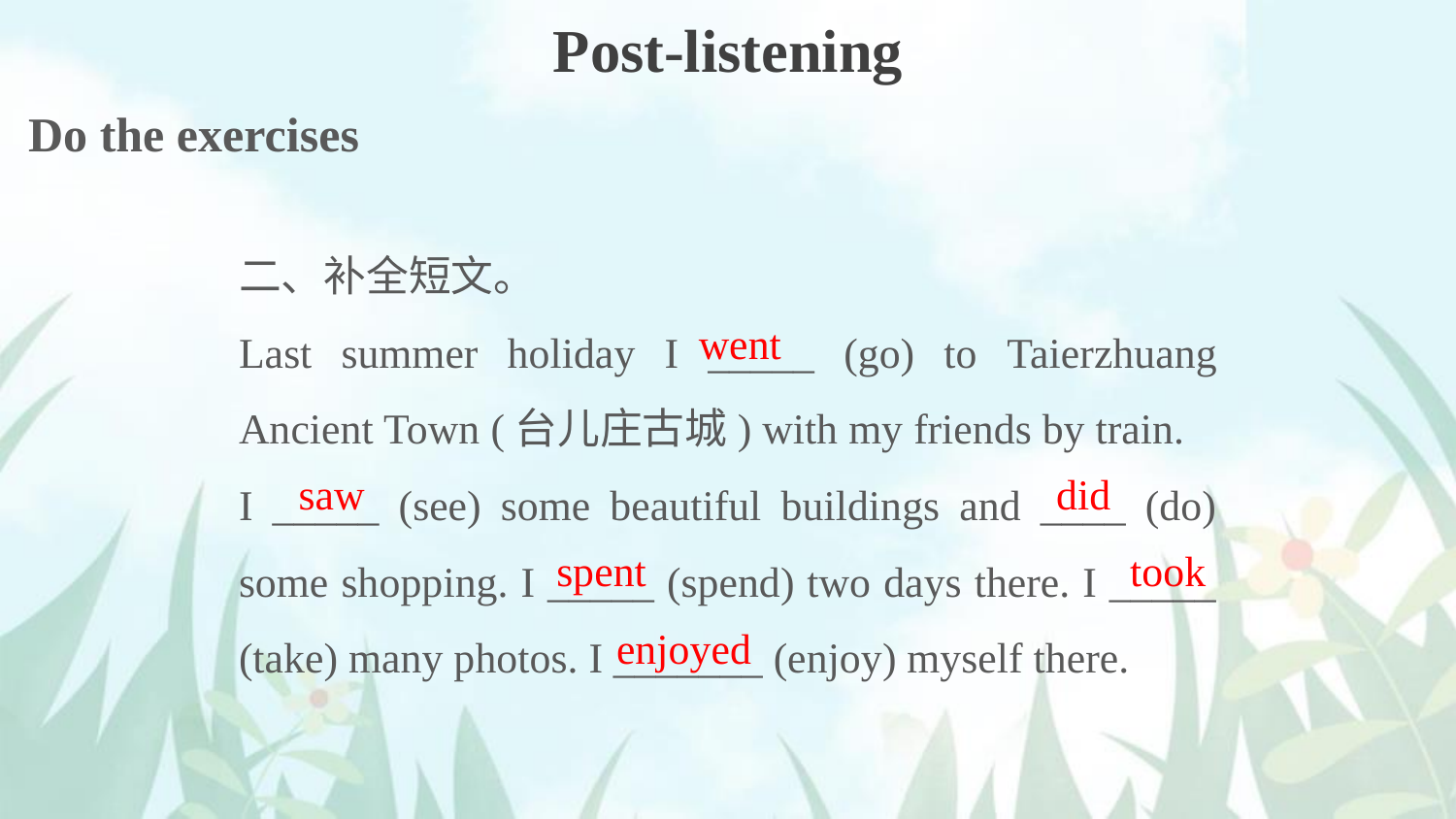

Post-listening
Do the exercises
二、补全短文。
Last summer holiday I _____ (go) to Taierzhuang Ancient Town (台儿庄古城) with my friends by train.
I _____ (see) some beautiful buildings and ____ (do) some shopping. I _____ (spend) two days there. I _____ (take) many photos. I _______ (enjoy) myself there.
went
saw
did
spent
took
enjoyed